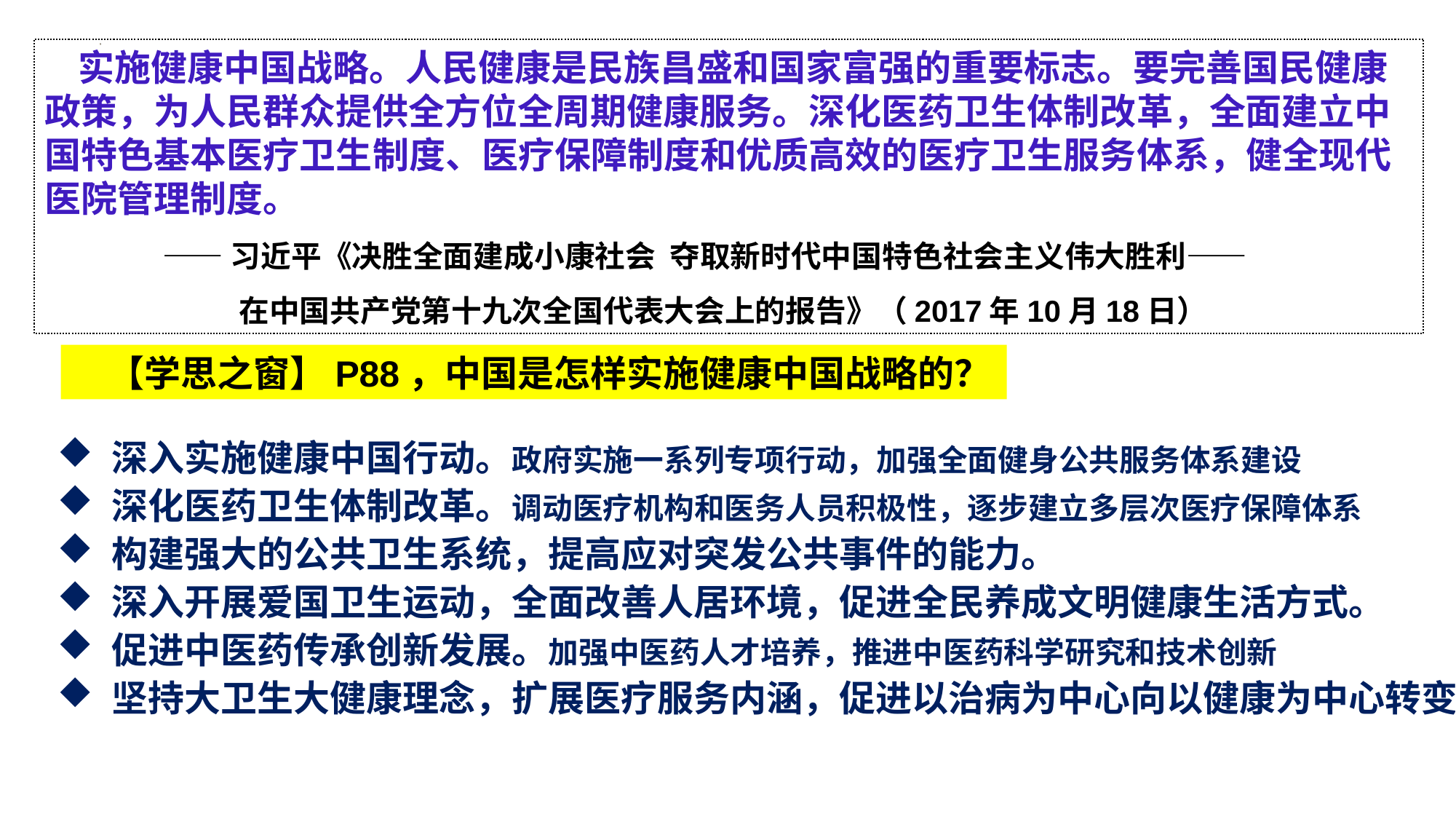

实施健康中国战略。人民健康是民族昌盛和国家富强的重要标志。要完善国民健康政策，为人民群众提供全方位全周期健康服务。深化医药卫生体制改革，全面建立中国特色基本医疗卫生制度、医疗保障制度和优质高效的医疗卫生服务体系，健全现代医院管理制度。
                 ——习近平《决胜全面建成小康社会  夺取新时代中国特色社会主义伟大胜利——
                           在中国共产党第十九次全国代表大会上的报告》（2017年10月18日）
【学思之窗】P88，中国是怎样实施健康中国战略的？
深入实施健康中国行动。政府实施一系列专项行动，加强全面健身公共服务体系建设
深化医药卫生体制改革。调动医疗机构和医务人员积极性，逐步建立多层次医疗保障体系
构建强大的公共卫生系统，提高应对突发公共事件的能力。
深入开展爱国卫生运动，全面改善人居环境，促进全民养成文明健康生活方式。
促进中医药传承创新发展。加强中医药人才培养，推进中医药科学研究和技术创新
坚持大卫生大健康理念，扩展医疗服务内涵，促进以治病为中心向以健康为中心转变